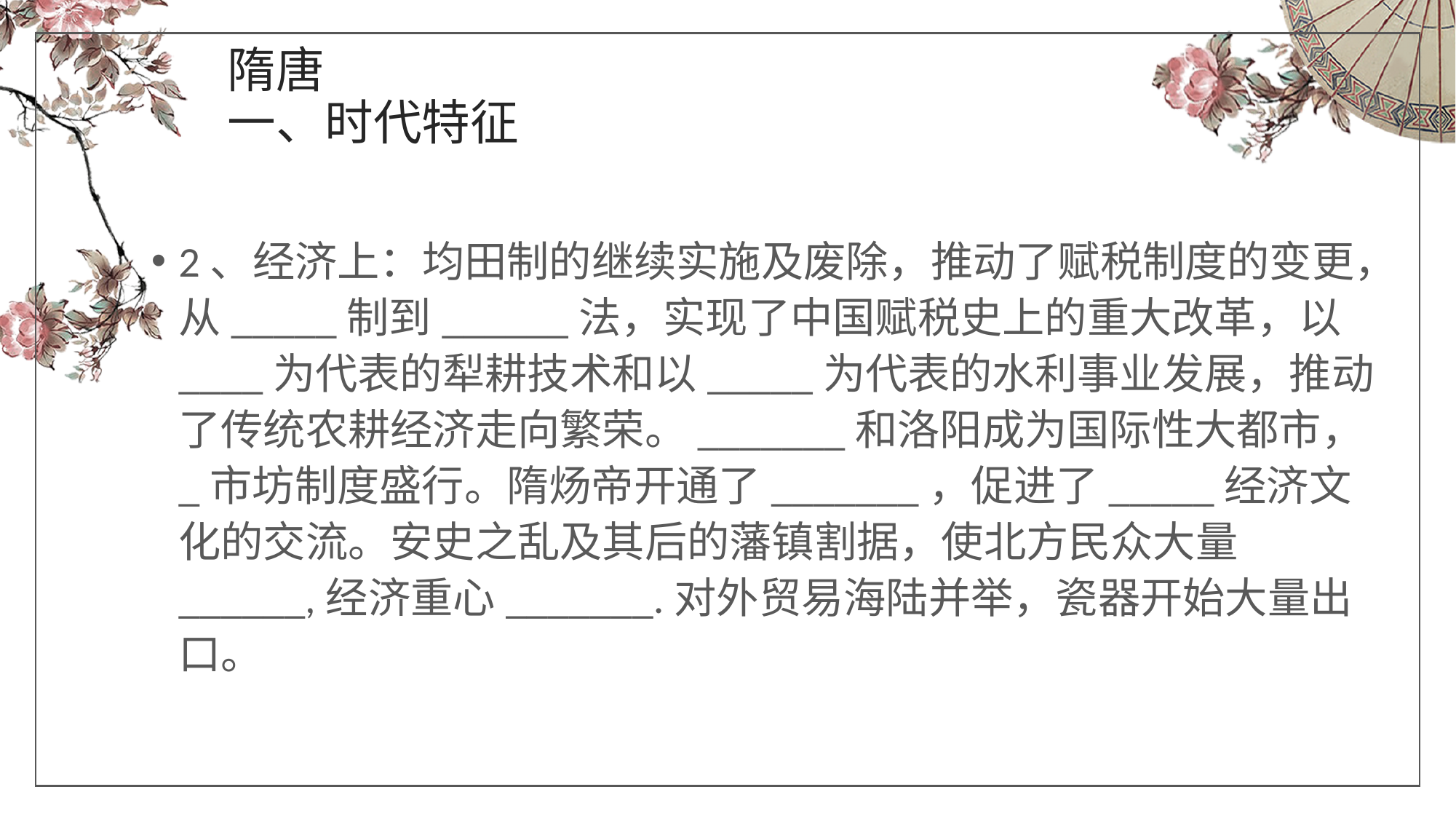

隋唐
一、时代特征
2、经济上：均田制的继续实施及废除，推动了赋税制度的变更，从_____制到______法，实现了中国赋税史上的重大改革，以____为代表的犁耕技术和以_____为代表的水利事业发展，推动了传统农耕经济走向繁荣。_______和洛阳成为国际性大都市，_市坊制度盛行。隋炀帝开通了_______，促进了_____经济文化的交流。安史之乱及其后的藩镇割据，使北方民众大量______,经济重心_______.对外贸易海陆并举，瓷器开始大量出口。